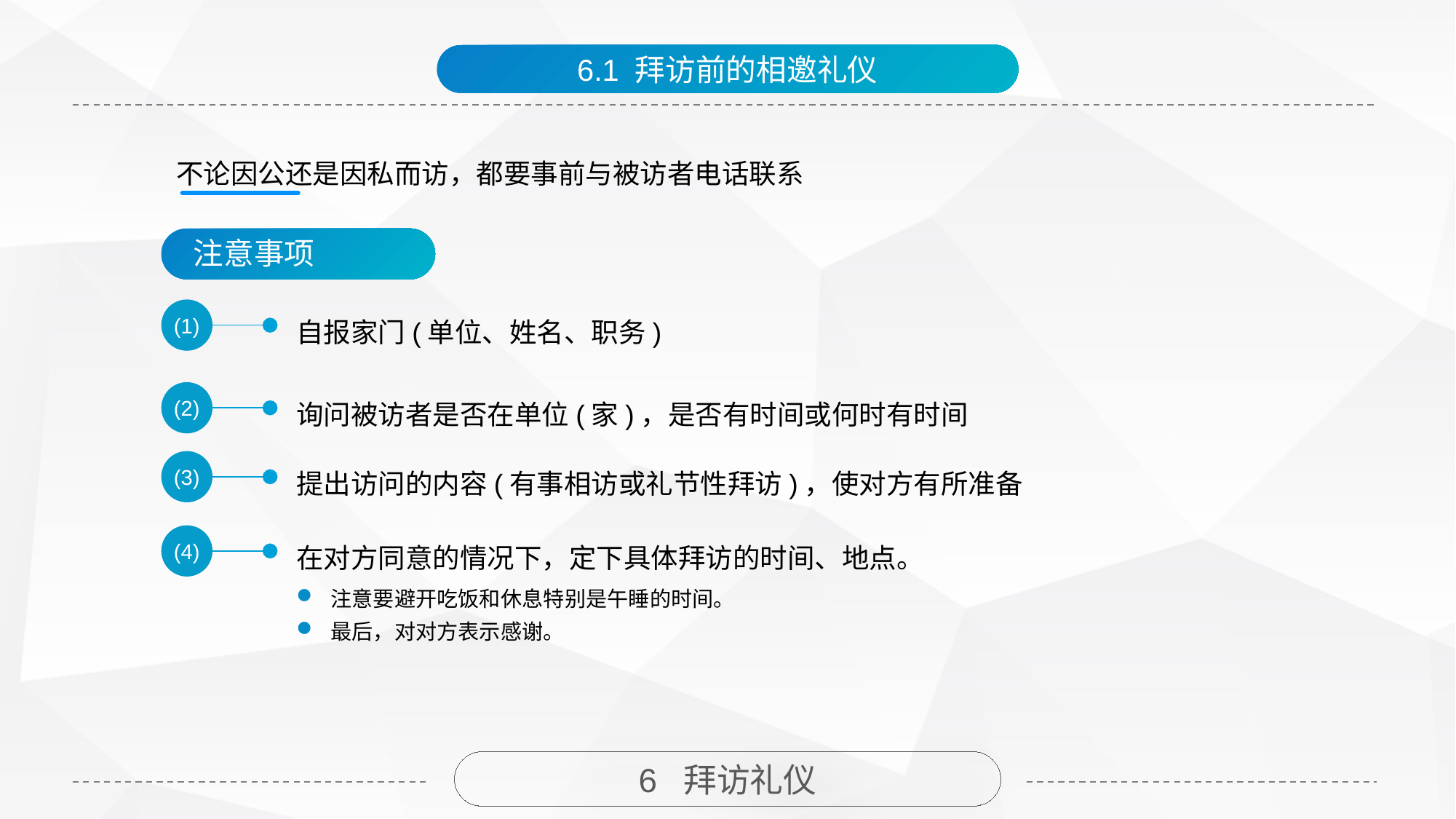

6.1 拜访前的相邀礼仪
不论因公还是因私而访，都要事前与被访者电话联系

注意事项
(1)
自报家门(单位、姓名、职务)
(2)
询问被访者是否在单位(家)，是否有时间或何时有时间
(3)
提出访问的内容(有事相访或礼节性拜访)，使对方有所准备
(4)
在对方同意的情况下，定下具体拜访的时间、地点。
注意要避开吃饭和休息特别是午睡的时间。
最后，对对方表示感谢。
6  拜访礼仪